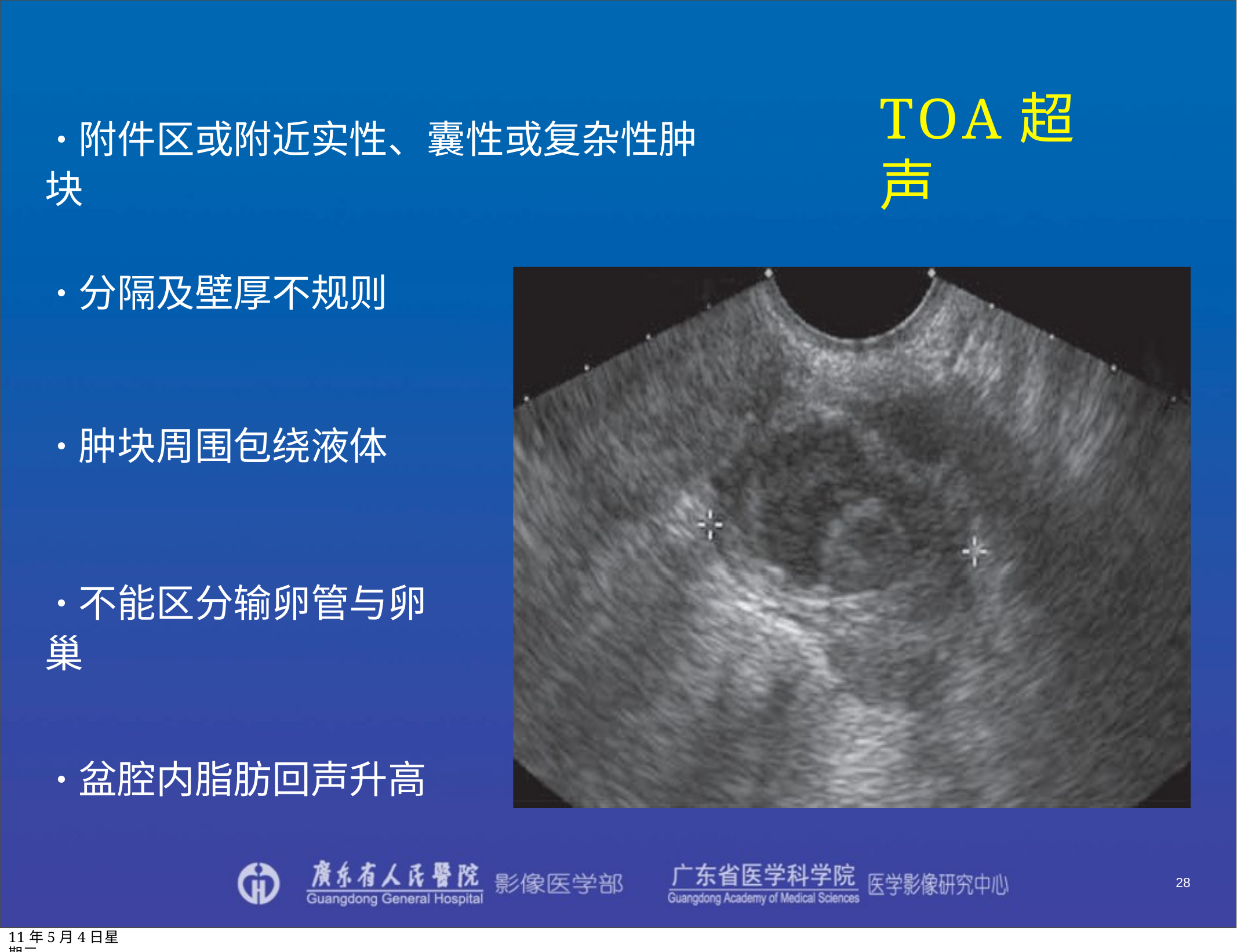

# TOA超声
•	附件区或附近实性、囊性或复杂性肿块
•	分隔及壁厚不规则

•	肿块周围包绕液体

•	不能区分输卵管与卵巢

•	盆腔内脂肪回声升高

28
11年5月4日星期三